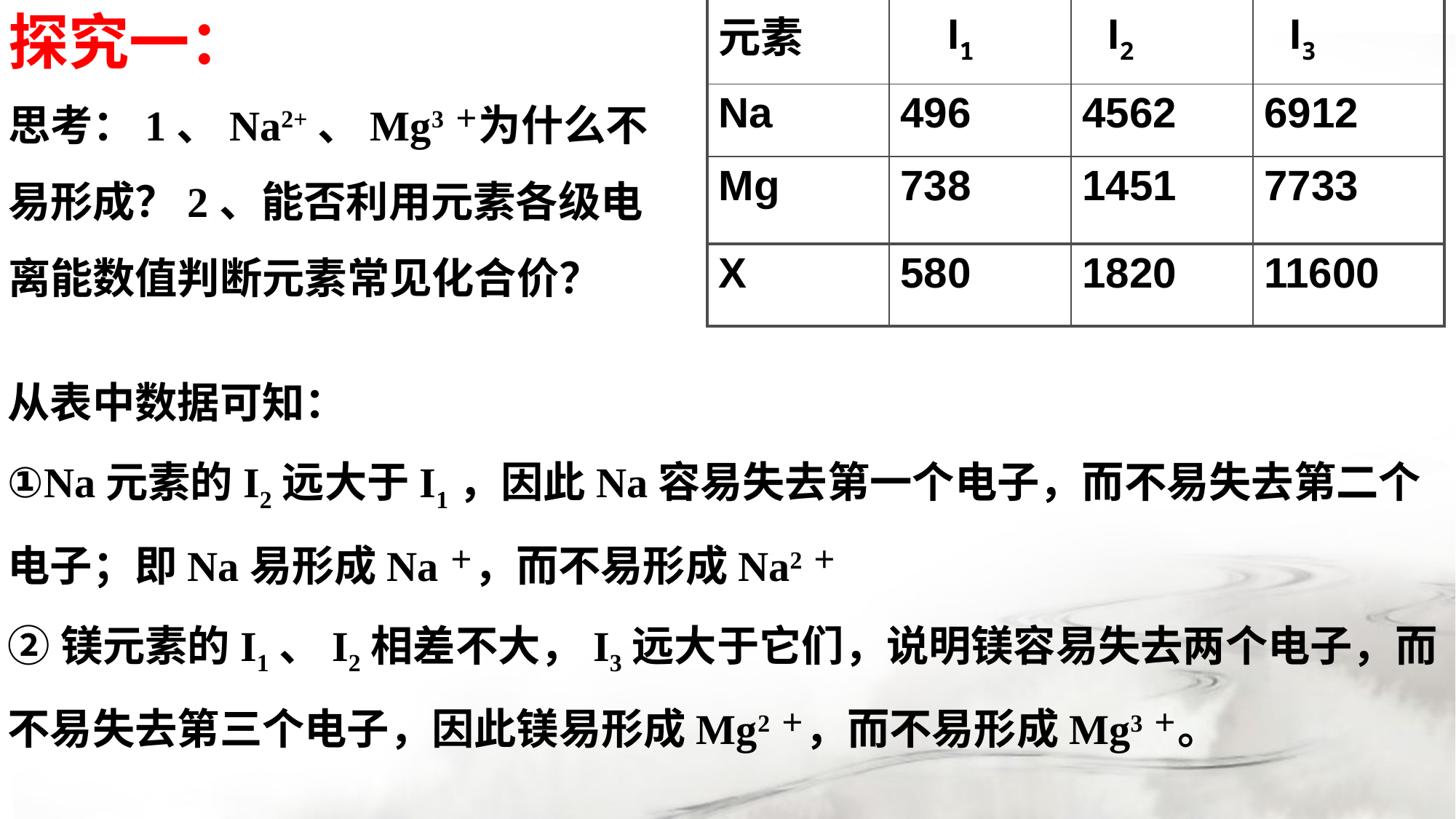

探究一：
| 元素 | I1 | I2 | I3 |
| --- | --- | --- | --- |
| Na | 496 | 4562 | 6912 |
| Mg | 738 | 1451 | 7733 |
思考：1、Na2+、Mg3＋为什么不易形成？2、能否利用元素各级电离能数值判断元素常见化合价？
| X | 580 | 1820 | 11600 |
| --- | --- | --- | --- |
从表中数据可知：
①Na元素的I2远大于I1，因此Na容易失去第一个电子，而不易失去第二个电子；即Na易形成Na＋，而不易形成Na2＋
②镁元素的I1、I2相差不大，I3远大于它们，说明镁容易失去两个电子，而不易失去第三个电子，因此镁易形成Mg2＋，而不易形成Mg3＋。